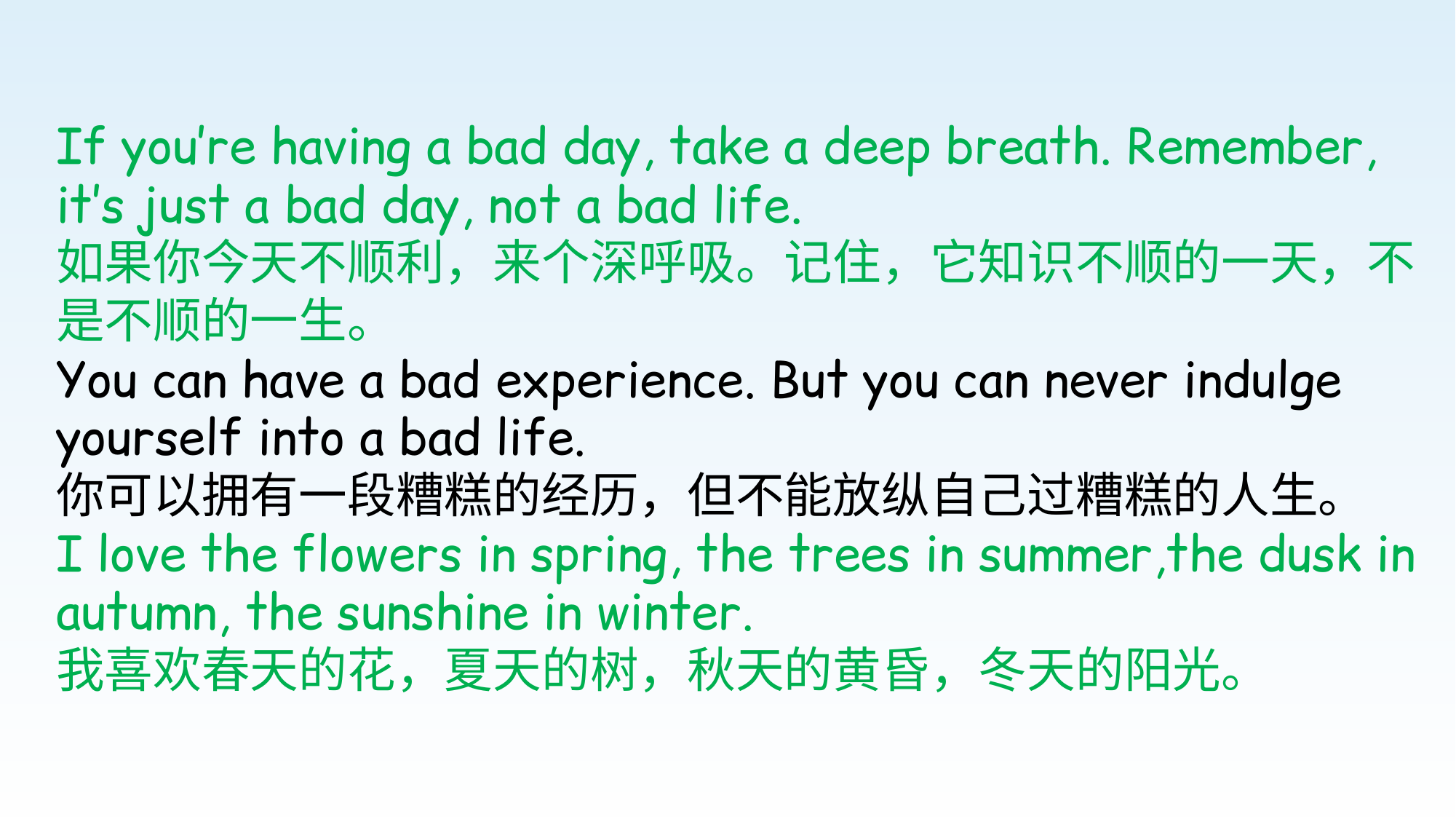

If you’re having a bad day, take a deep breath. Remember, it’s just a bad day, not a bad life.
如果你今天不顺利，来个深呼吸。记住，它知识不顺的一天，不是不顺的一生。
You can have a bad experience. But you can never indulge yourself into a bad life.
你可以拥有一段糟糕的经历，但不能放纵自己过糟糕的人生。
I love the flowers in spring, the trees in summer,the dusk in autumn, the sunshine in winter.
我喜欢春天的花，夏天的树，秋天的黄昏，冬天的阳光。